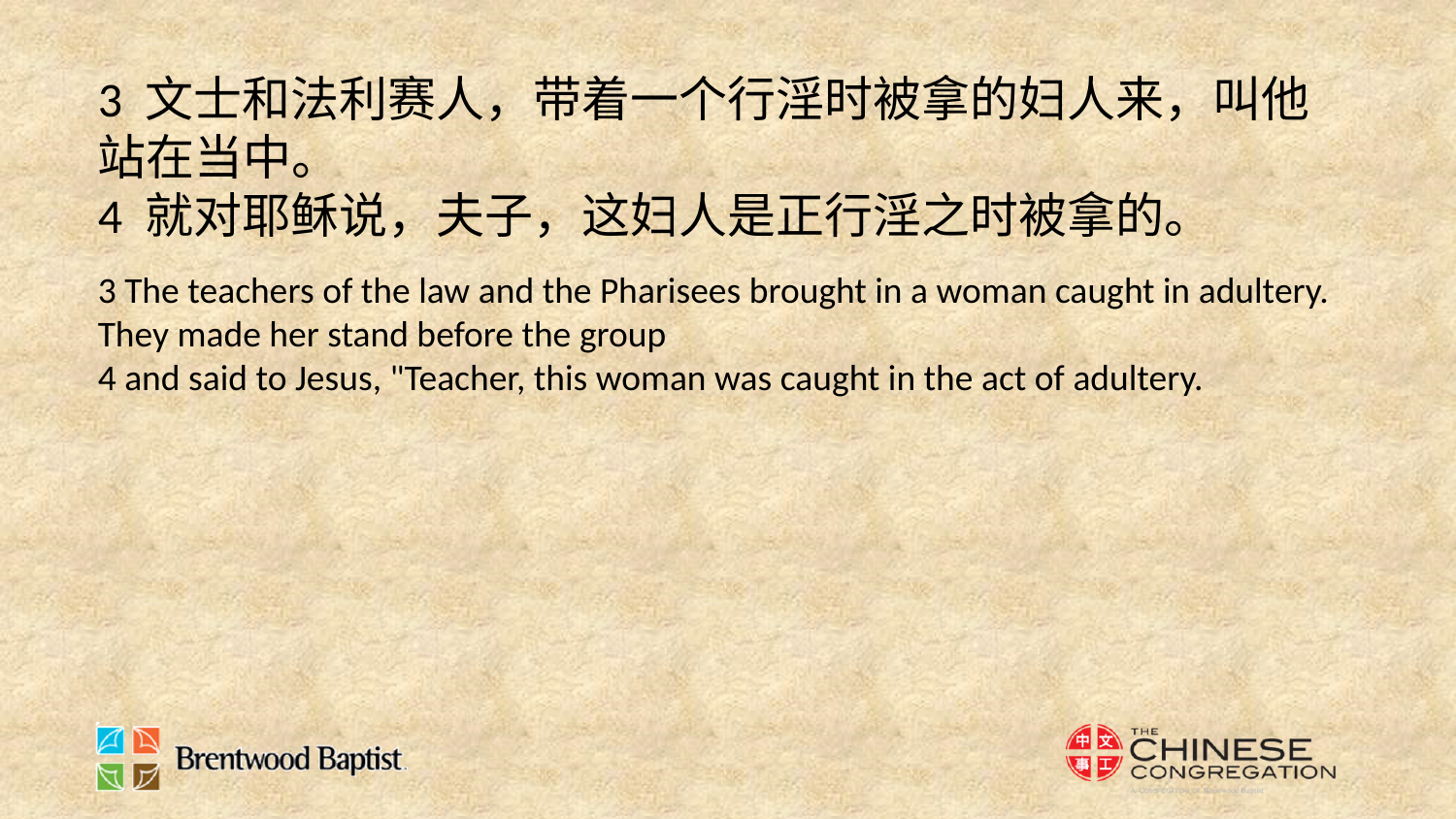

3 文士和法利赛人，带着一个行淫时被拿的妇人来，叫他站在当中。
4 就对耶稣说，夫子，这妇人是正行淫之时被拿的。

3 The teachers of the law and the Pharisees brought in a woman caught in adultery. They made her stand before the group
4 and said to Jesus, "Teacher, this woman was caught in the act of adultery.